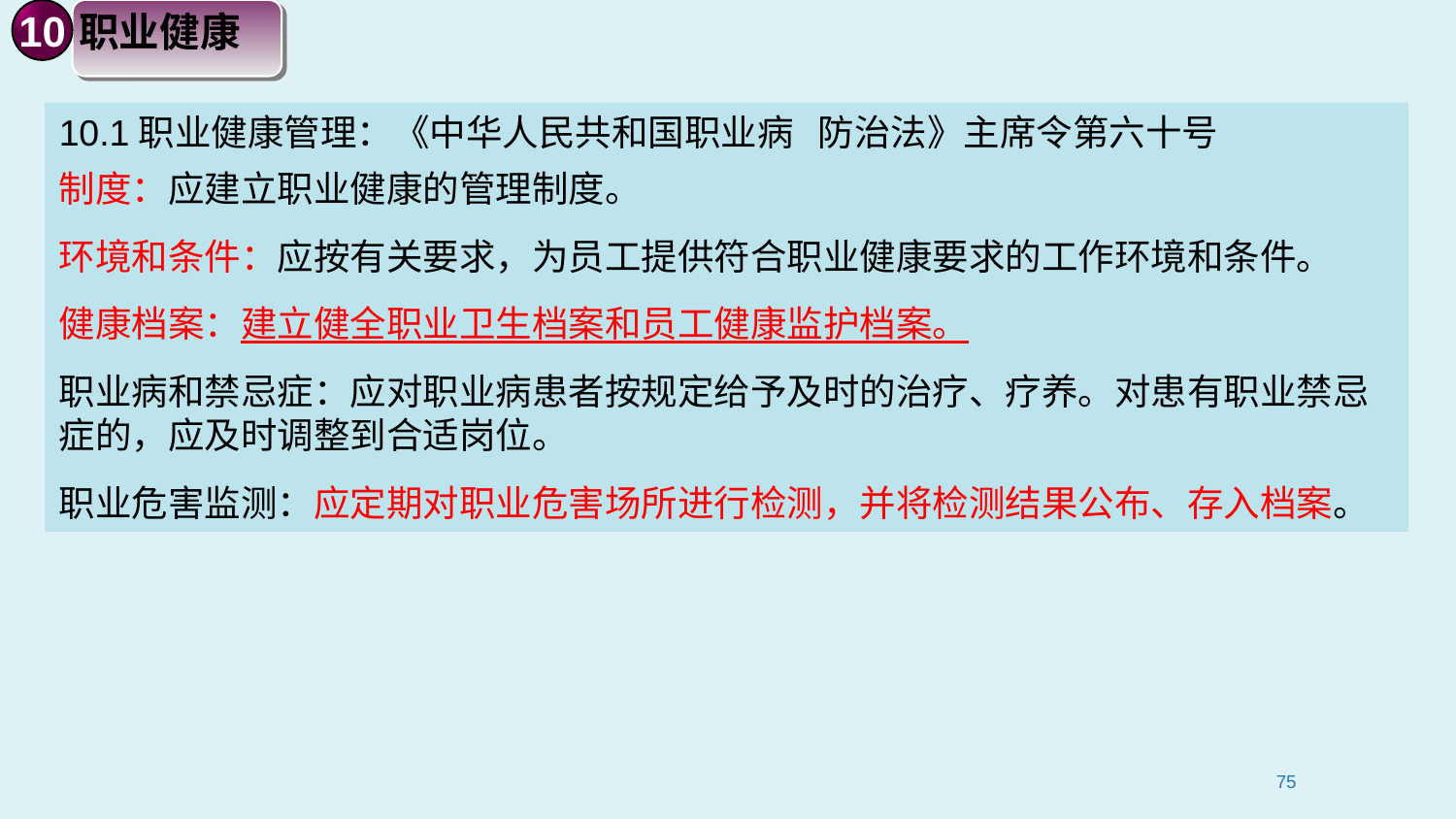

职业健康

10
10.1职业健康管理：《中华人民共和国职业病   防治法》主席令第六十号
制度：应建立职业健康的管理制度。
环境和条件：应按有关要求，为员工提供符合职业健康要求的工作环境和条件。
健康档案：建立健全职业卫生档案和员工健康监护档案。
职业病和禁忌症：应对职业病患者按规定给予及时的治疗、疗养。对患有职业禁忌症的，应及时调整到合适岗位。
职业危害监测：应定期对职业危害场所进行检测，并将检测结果公布、存入档案。
                                     75